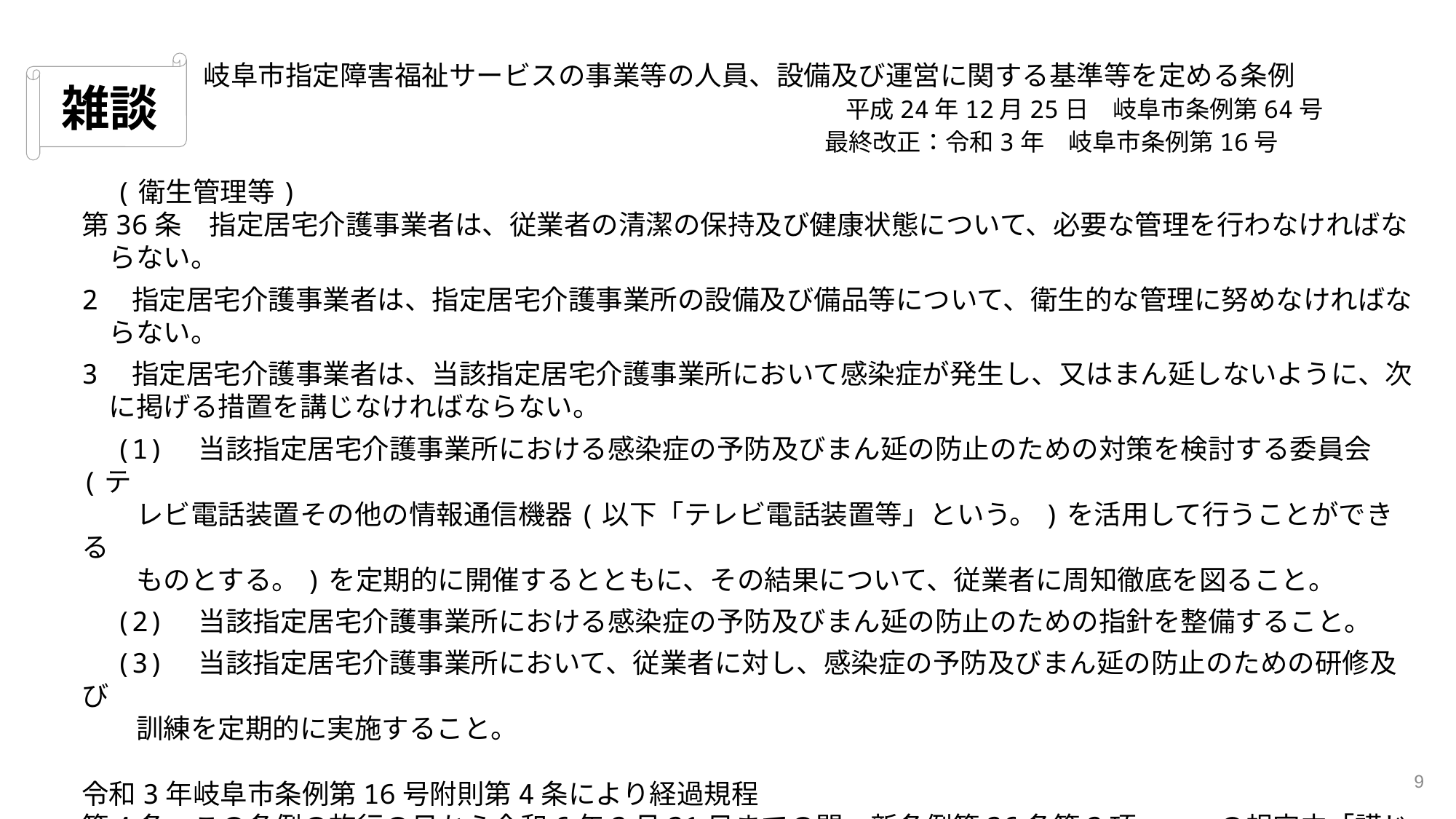

雑談
岐阜市指定障害福祉サービスの事業等の人員、設備及び運営に関する基準等を定める条例
　　　　　　　　　　　　　　　　　　　　　　　　　　　　平成24年12月25日　岐阜市条例第64号
　　　　　　　　　　　　　　　　　　　　　　　　　　　 最終改正：令和3年　岐阜市条例第16号

　(衛生管理等)
第36条　指定居宅介護事業者は、従業者の清潔の保持及び健康状態について、必要な管理を行わなければな
　らない。

2　指定居宅介護事業者は、指定居宅介護事業所の設備及び備品等について、衛生的な管理に努めなければな
　らない。

3　指定居宅介護事業者は、当該指定居宅介護事業所において感染症が発生し、又はまん延しないように、次
　に掲げる措置を講じなければならない。

　(1)　当該指定居宅介護事業所における感染症の予防及びまん延の防止のための対策を検討する委員会(テ
　　レビ電話装置その他の情報通信機器(以下「テレビ電話装置等」という。)を活用して行うことができる
　　ものとする。)を定期的に開催するとともに、その結果について、従業者に周知徹底を図ること。

　(2)　当該指定居宅介護事業所における感染症の予防及びまん延の防止のための指針を整備すること。

　(3)　当該指定居宅介護事業所において、従業者に対し、感染症の予防及びまん延の防止のための研修及び
　　訓練を定期的に実施すること。

令和3年岐阜市条例第16号附則第4条により経過規程
第4条　この条例の施行の日から令和6年3月31日までの間、新条例第36条第3項・・・の規定中「講じなけれ
　ば」とあるのは、「講ずるよう努めなければ」とする。
9